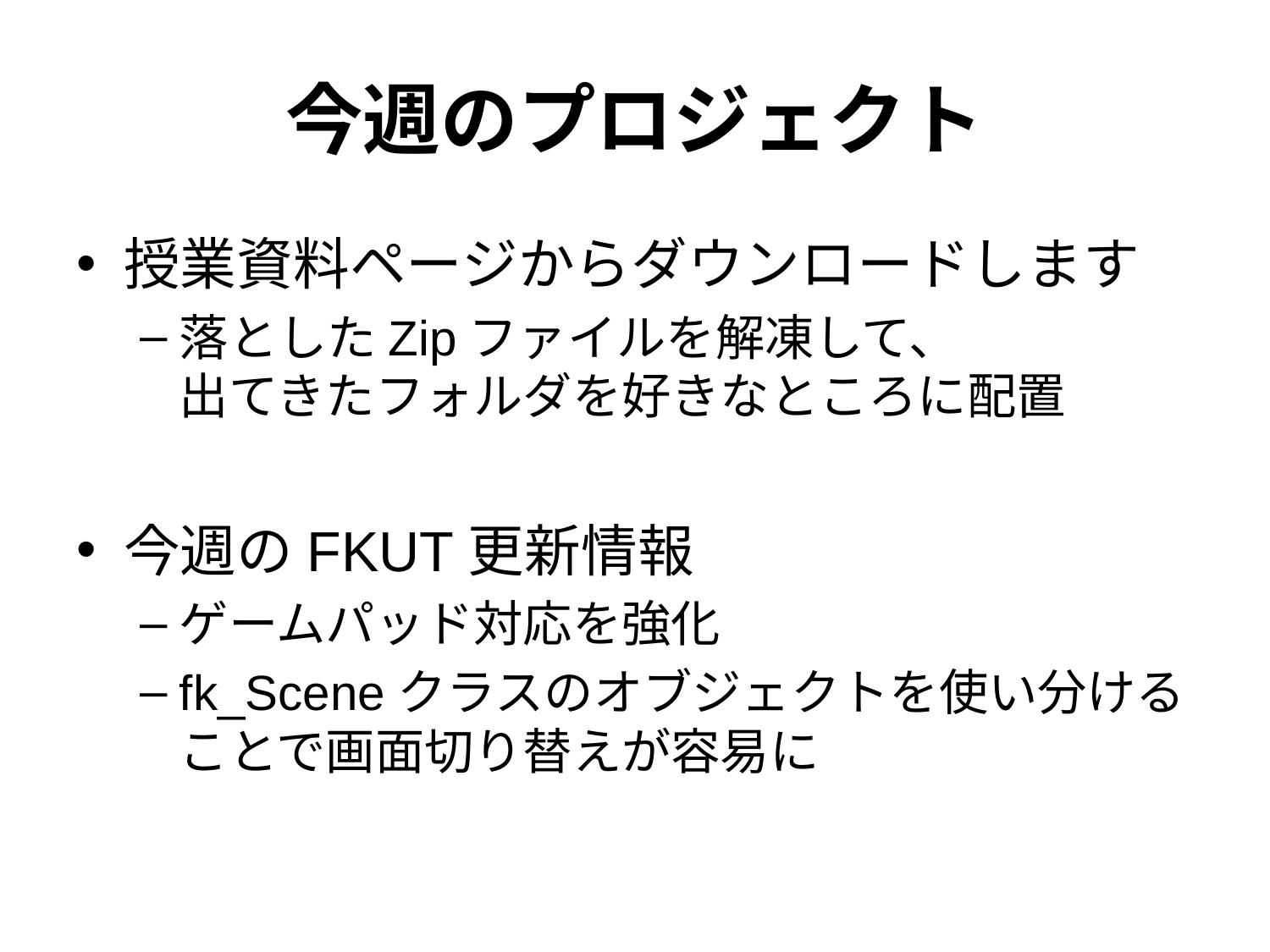

# 今週のプロジェクト
授業資料ページからダウンロードします
落としたZipファイルを解凍して、
出てきたフォルダを好きなところに配置

今週のFKUT更新情報
ゲームパッド対応を強化
fk_Sceneクラスのオブジェクトを使い分けることで画面切り替えが容易に